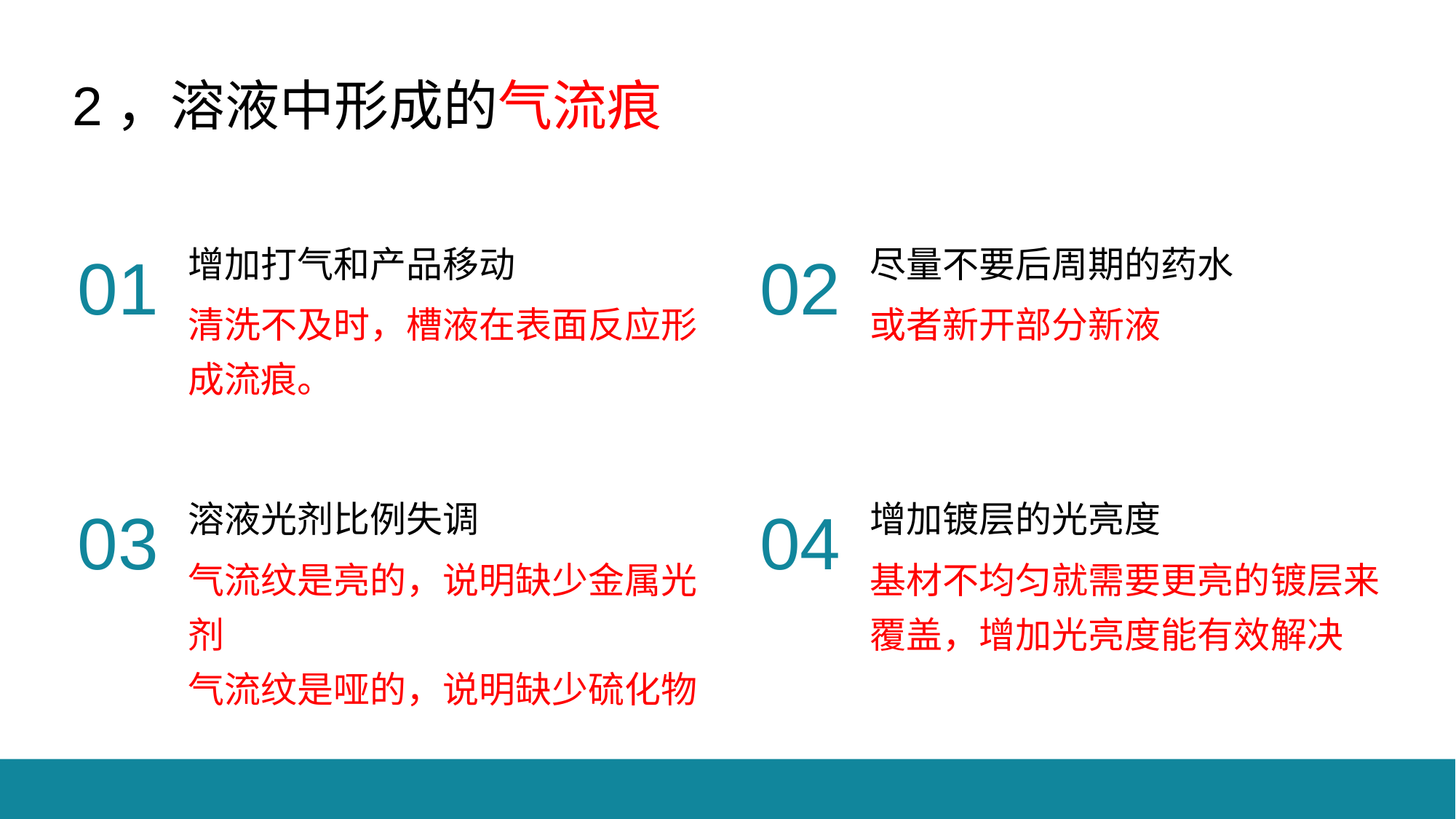

2，溶液中形成的气流痕
增加打气和产品移动
尽量不要后周期的药水
01
02
清洗不及时，槽液在表面反应形成流痕。
或者新开部分新液
溶液光剂比例失调
增加镀层的光亮度
03
04
气流纹是亮的，说明缺少金属光剂
气流纹是哑的，说明缺少硫化物
基材不均匀就需要更亮的镀层来覆盖，增加光亮度能有效解决